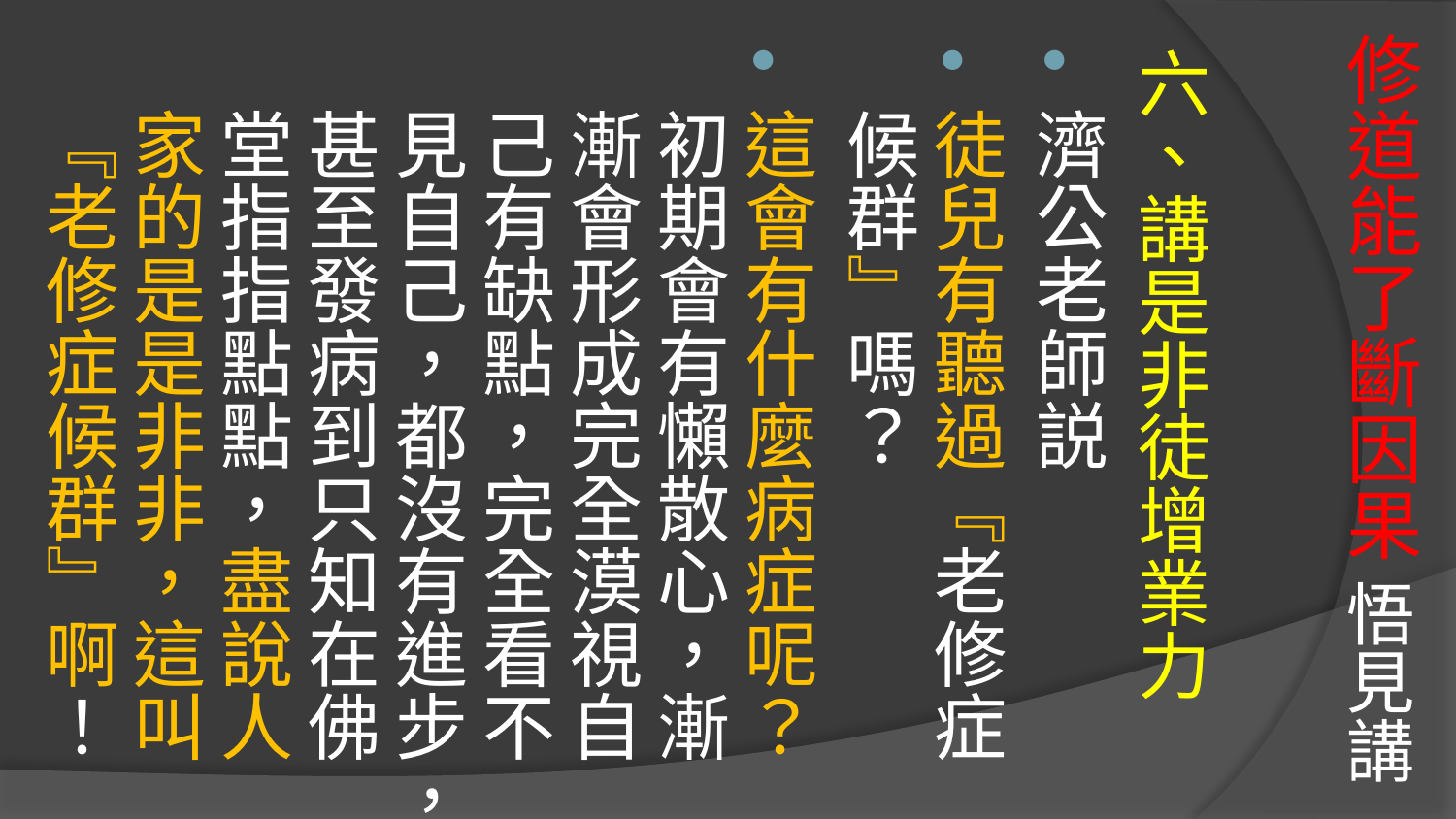

# 修道能了斷因果 悟見講
六、講是非徒增業力
濟公老師説
徒兒有聽過『老修症候群』嗎？
這會有什麼病症呢？初期會有懶散心，漸漸會形成完全漠視自己有缺點，完全看不見自己，都沒有進步，甚至發病到只知在佛堂指指點點，盡說人家的是是非非，這叫『老修症候群』啊！